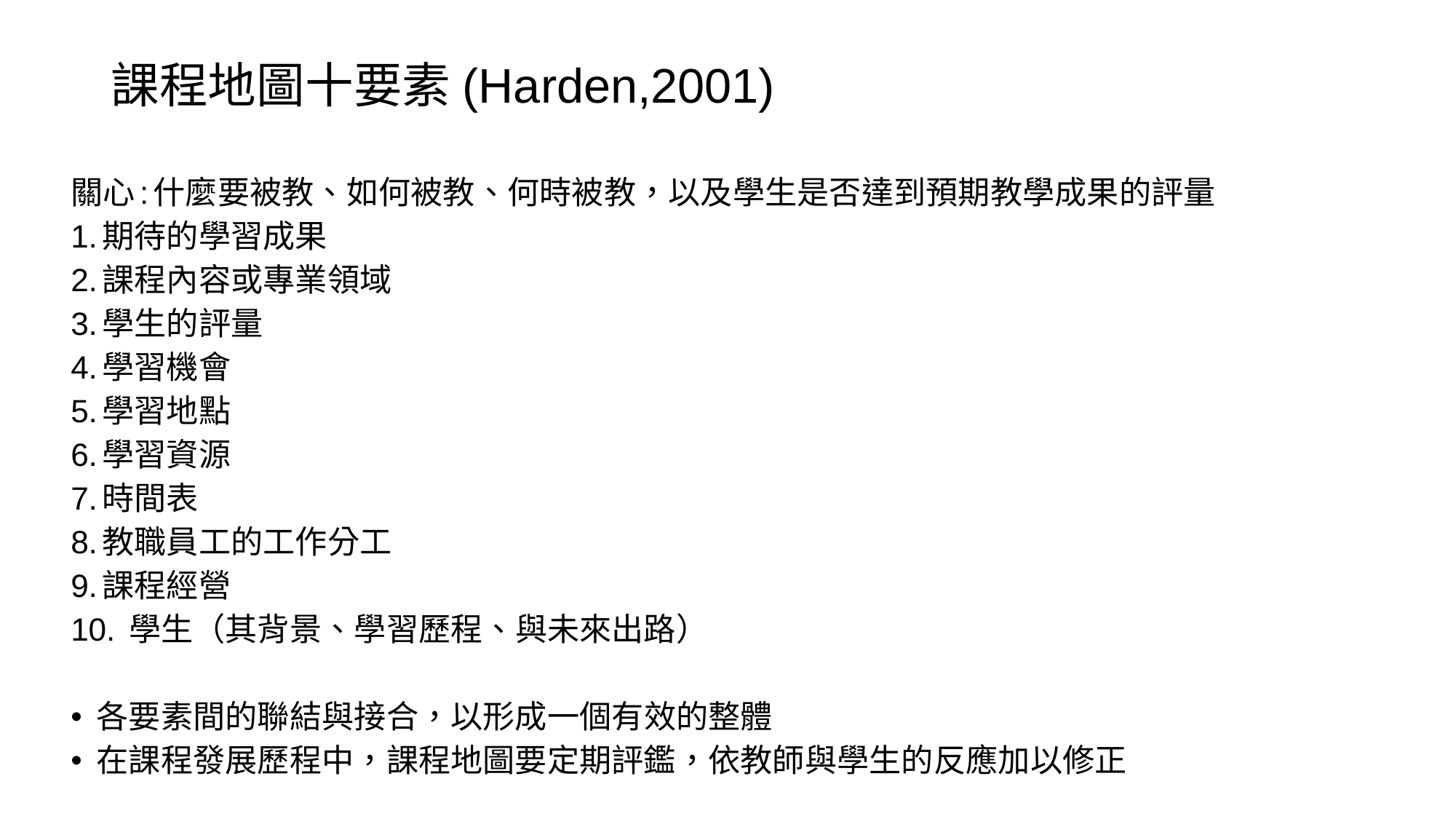

# 課程地圖十要素(Harden,2001)
關心:什麼要被教、如何被教、何時被教，以及學生是否達到預期教學成果的評量
1.期待的學習成果
2.課程內容或專業領域
3.學生的評量
4.學習機會
5.學習地點
6.學習資源
7.時間表
8.教職員工的工作分工
9.課程經營
10. 學生（其背景、學習歷程、與未來出路）

各要素間的聯結與接合，以形成一個有效的整體
在課程發展歷程中，課程地圖要定期評鑑，依教師與學生的反應加以修正